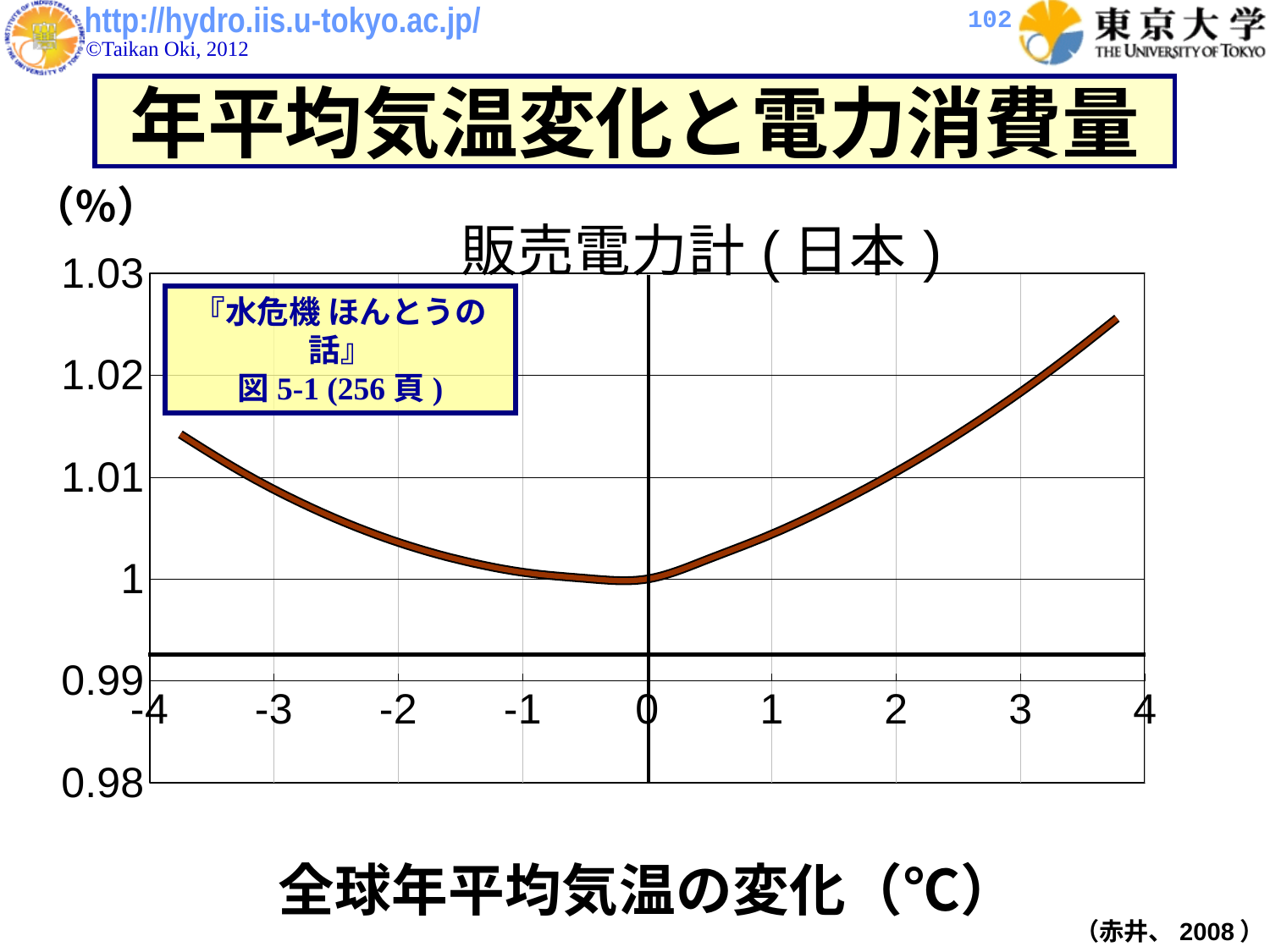

102
年平均気温変化と電力消費量

### Chart: 販売電力計(日本)

| Category | 販売電力(日本) | 販売電力(日本) |
|---|---|---|
『水危機 ほんとうの話』
図5-1 (256頁)
（赤井、2008）